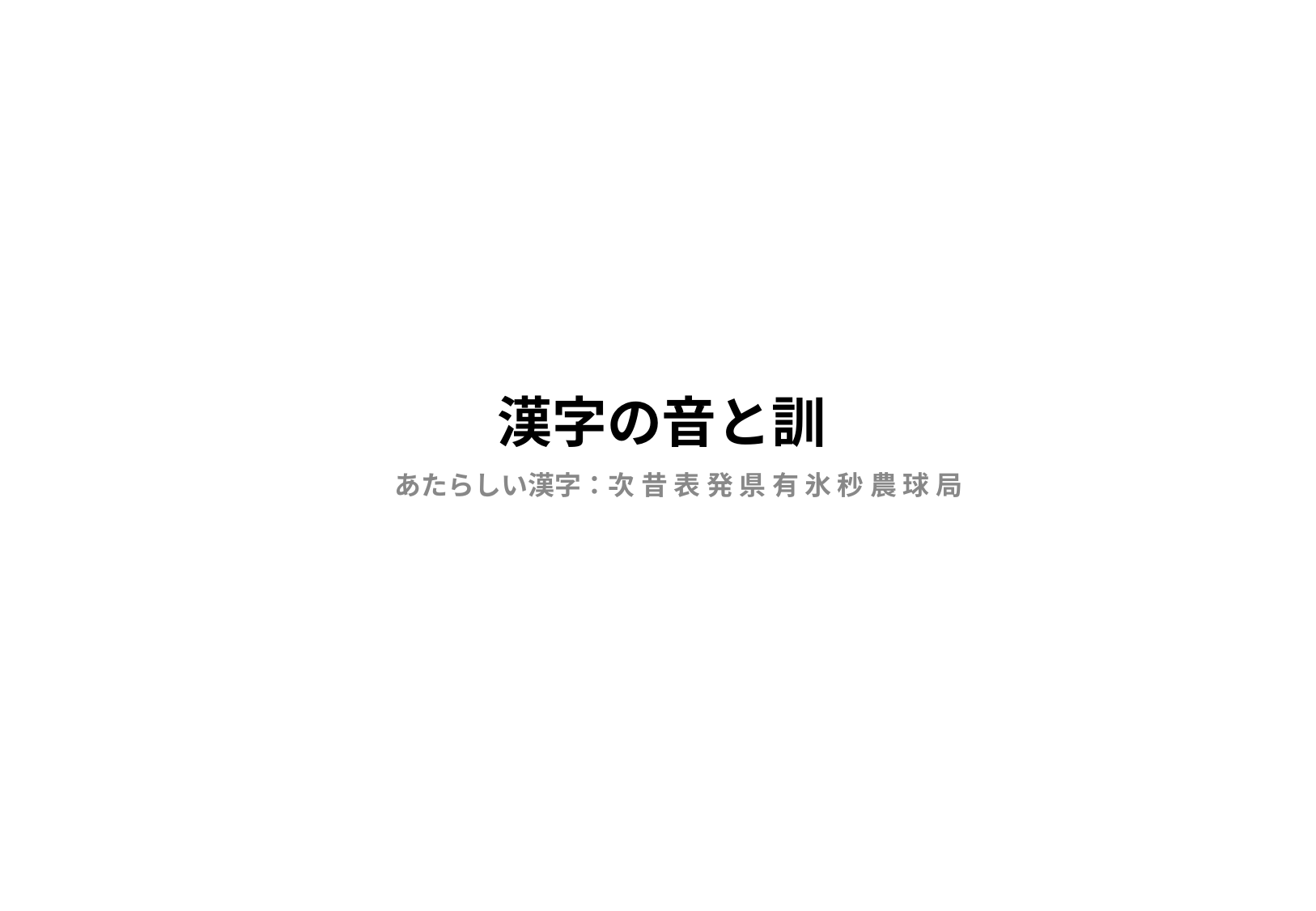

# 漢字の音と訓
あたらしい漢字：次 昔 表 発 県 有 氷 秒 農 球 局